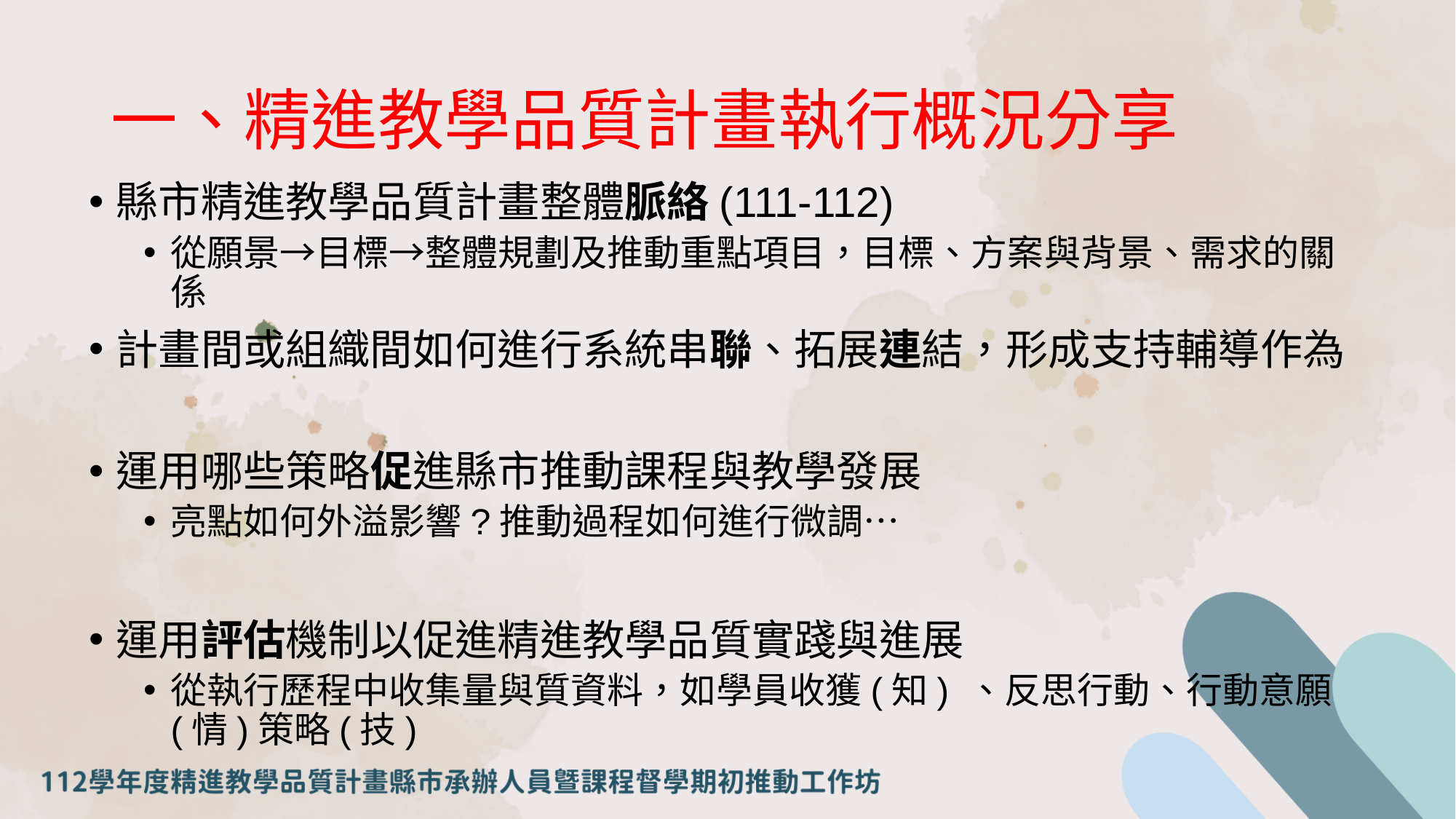

# 一、精進教學品質計畫執行概況分享
縣市精進教學品質計畫整體脈絡(111-112)
從願景→目標→整體規劃及推動重點項目，目標、方案與背景、需求的關係
計畫間或組織間如何進行系統串聯、拓展連結，形成支持輔導作為

運用哪些策略促進縣市推動課程與教學發展
亮點如何外溢影響?推動過程如何進行微調…

運用評估機制以促進精進教學品質實踐與進展
從執行歷程中收集量與質資料，如學員收獲(知) 、反思行動、行動意願(情)策略(技)